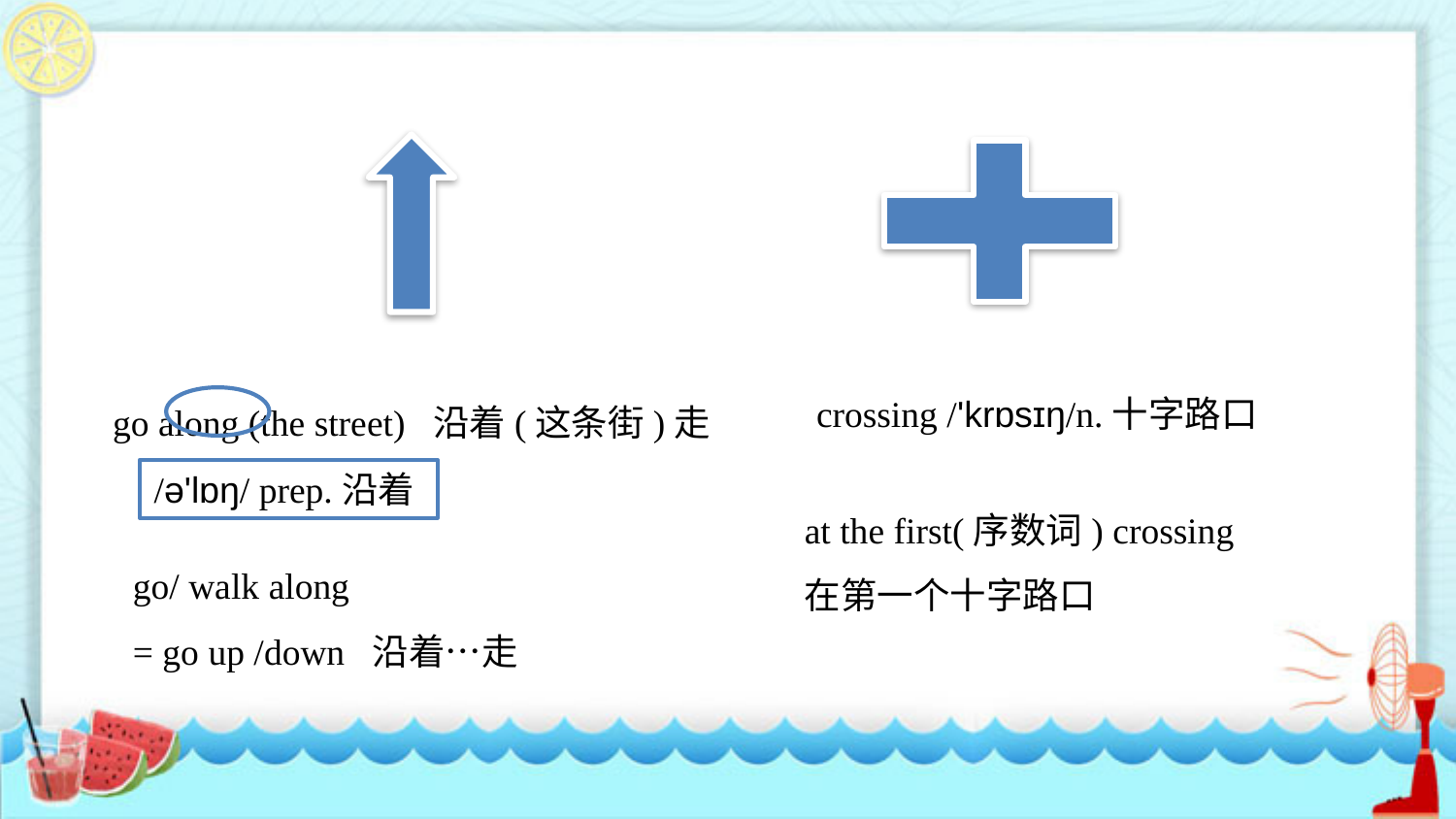

go along (the street)  沿着(这条街)走
crossing /'krɒsɪŋ/n.十字路口

/ə'lɒŋ/ prep.沿着
at the first(序数词) crossing
在第一个十字路口
go/ walk along
= go up /down  沿着…走